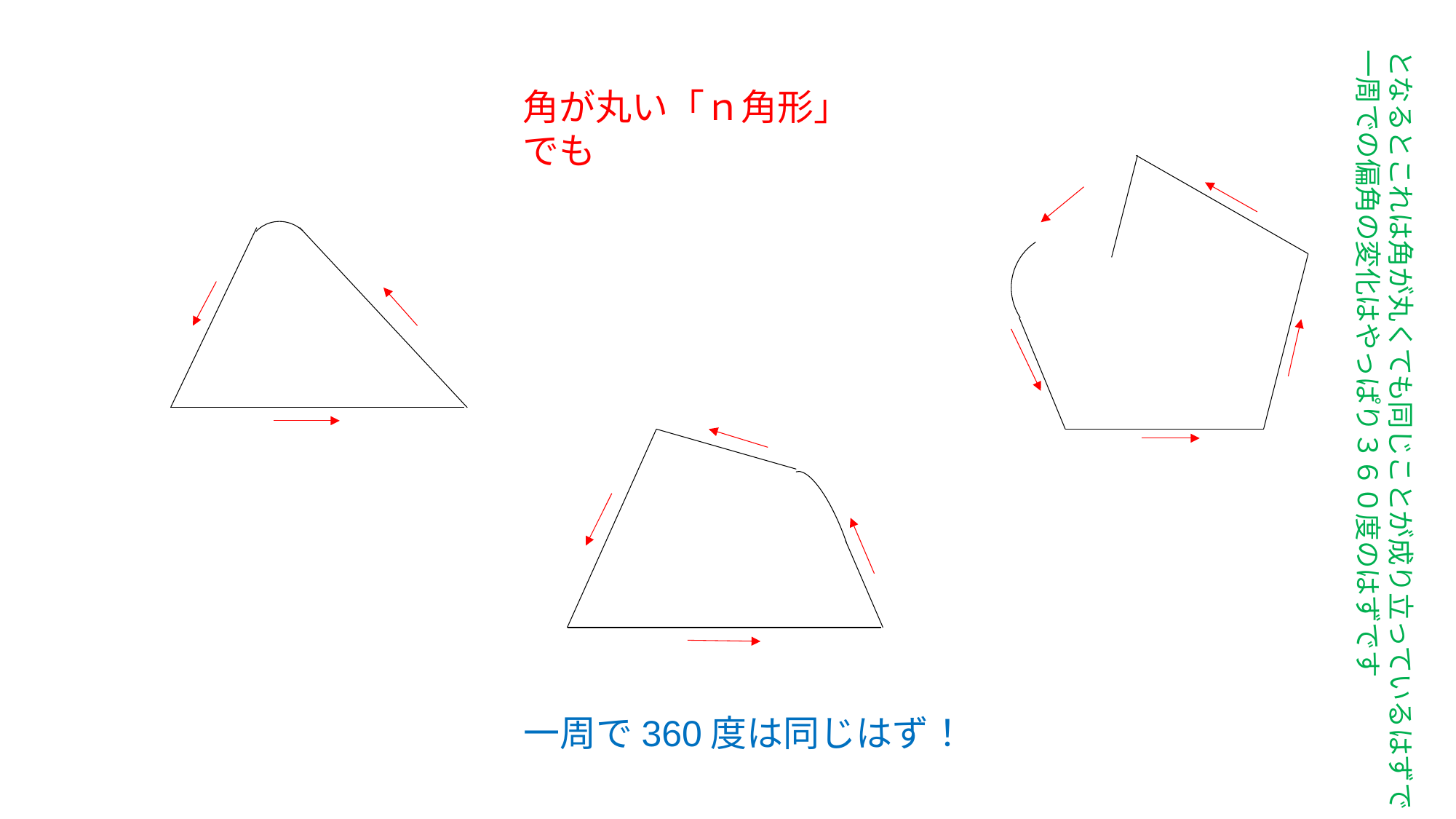

となるとこれは角が丸くても同じことが成り立っているはずで
一周での偏角の変化はやっぱり３６０度のはずです
角が丸い「ｎ角形」でも

一周で360度は同じはず！